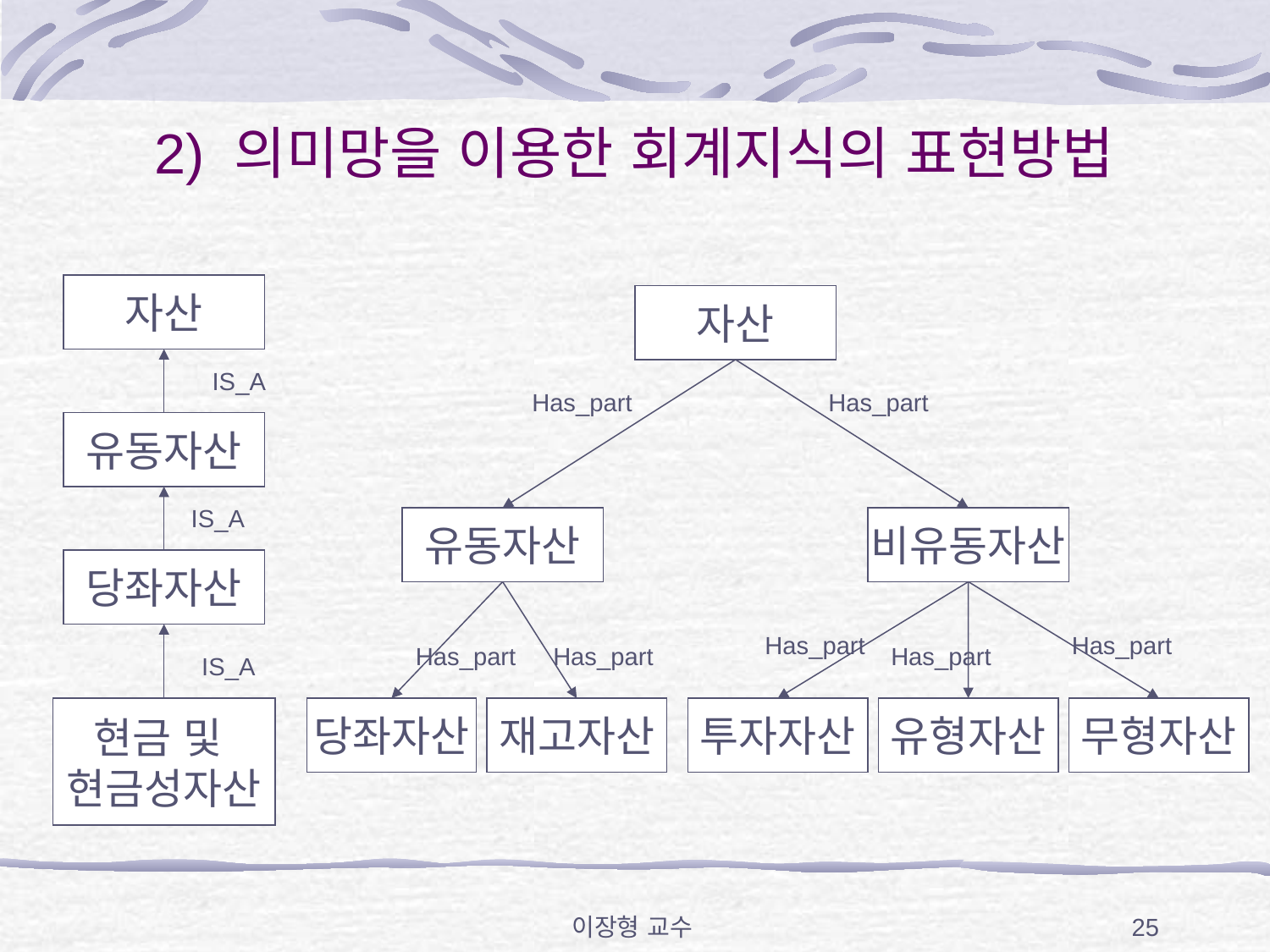

# 2) 의미망을 이용한 회계지식의 표현방법
자산
자산
IS_A
Has_part
Has_part
유동자산
IS_A
유동자산
비유동자산
당좌자산
Has_part
Has_part
Has_part
Has_part
Has_part
IS_A
현금 및
현금성자산
당좌자산
재고자산
투자자산
유형자산
무형자산
이장형 교수
25